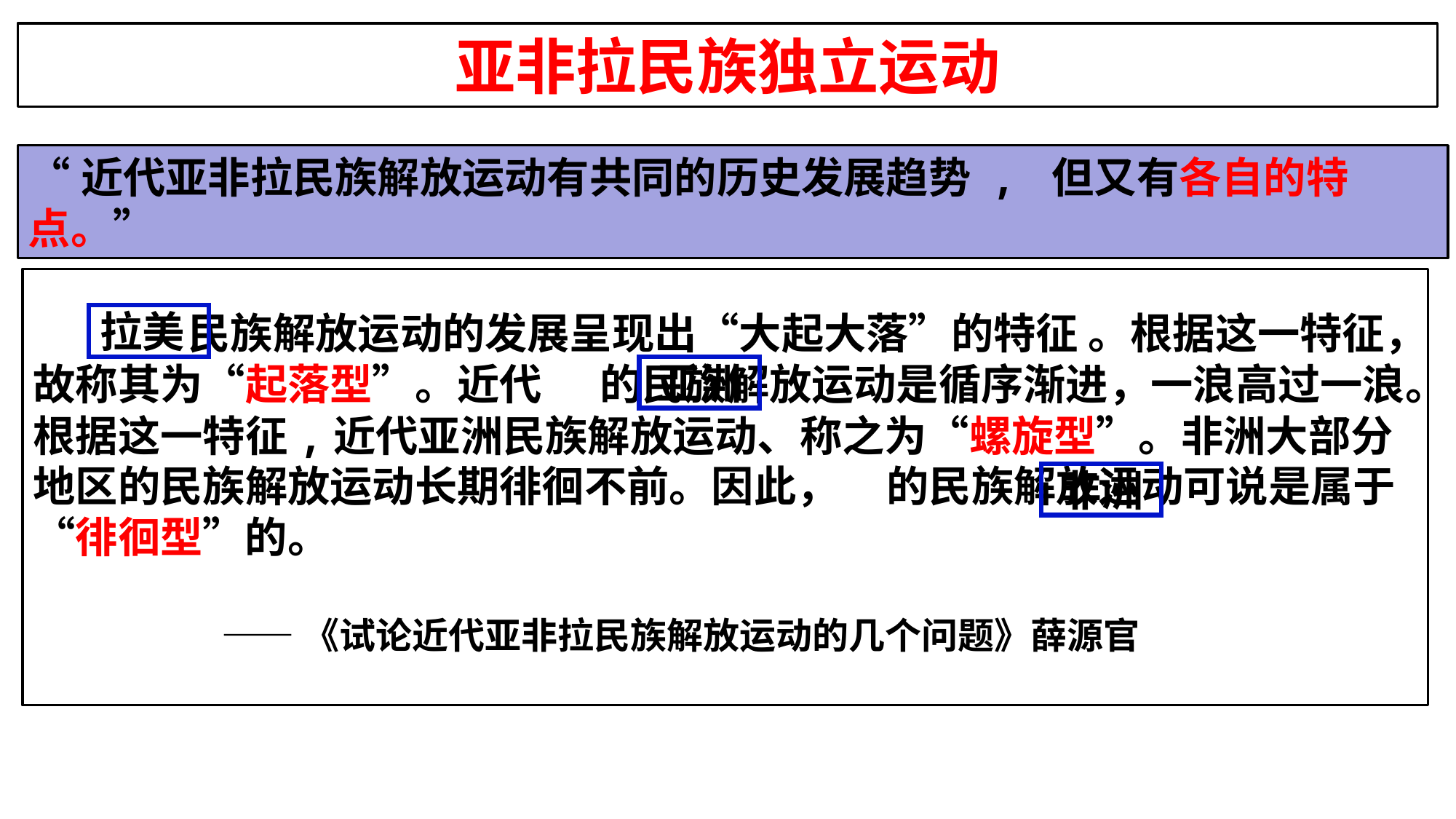

亚非拉民族独立运动
“近代亚非拉民族解放运动有共同的历史发展趋势 , 但又有各自的特点。”

                        民族解放运动的发展呈现出“大起大落”的特征 。根据这一特征，故称其为“起落型”。近代      的民族解放运动是循序渐进，一浪高过一浪。根据这一特征,近代亚洲民族解放运动、称之为“螺旋型”。非洲大部分地区的民族解放运动长期徘徊不前。因此，     的民族解放运动可说是属于“徘徊型”的。

                       ——《试论近代亚非拉民族解放运动的几个问题》薛源官

拉美

亚洲

非洲